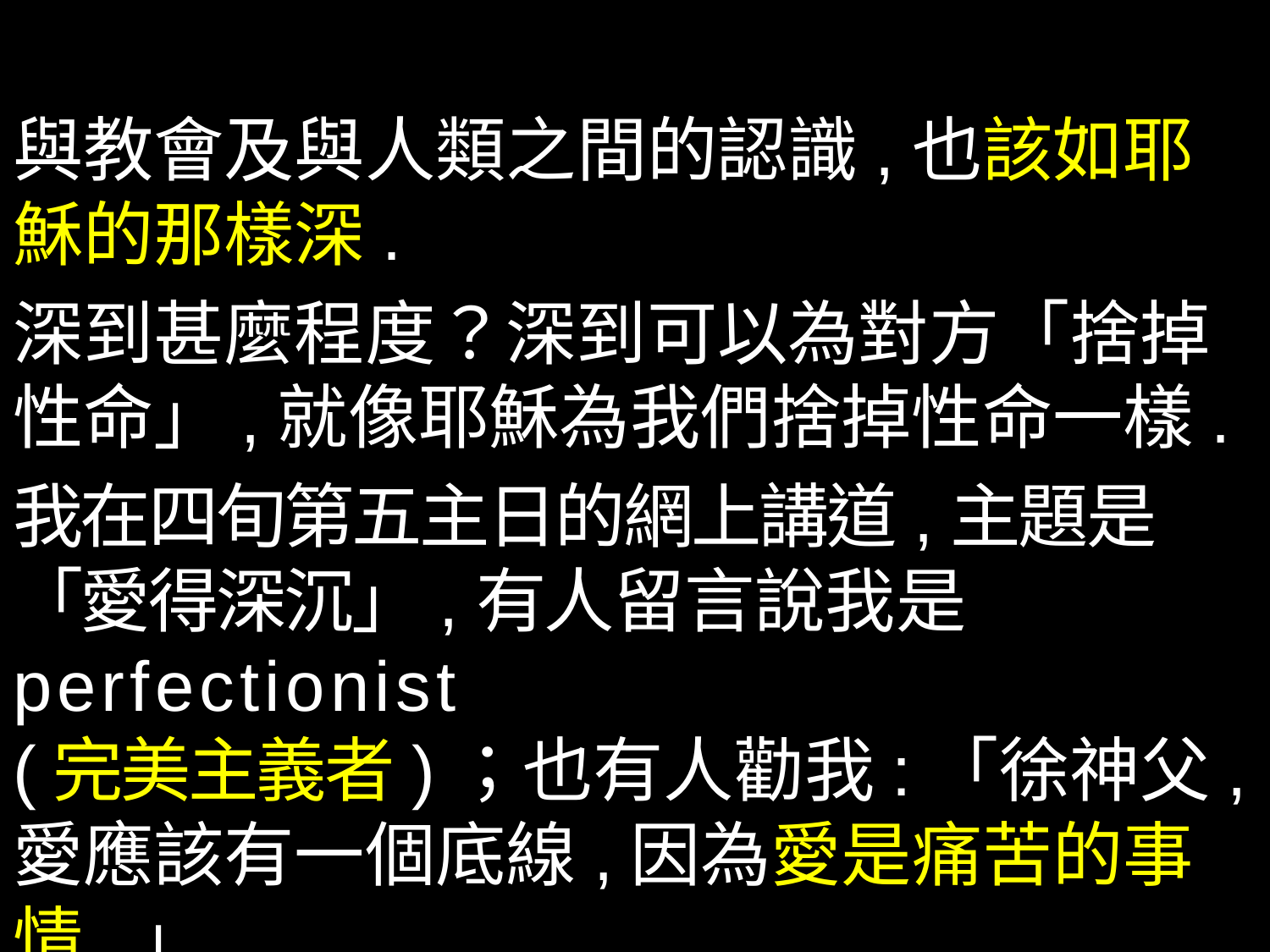

與教會及與人類之間的認識,也該如耶穌的那樣深.
深到甚麼程度？深到可以為對方「捨掉性命」,就像耶穌為我們捨掉性命一樣.
我在四旬第五主日的網上講道,主題是「愛得深沉」,有人留言說我是perfectionist
(完美主義者)；也有人勸我:「徐神父,愛應該有一個底線,因為愛是痛苦的事情.」